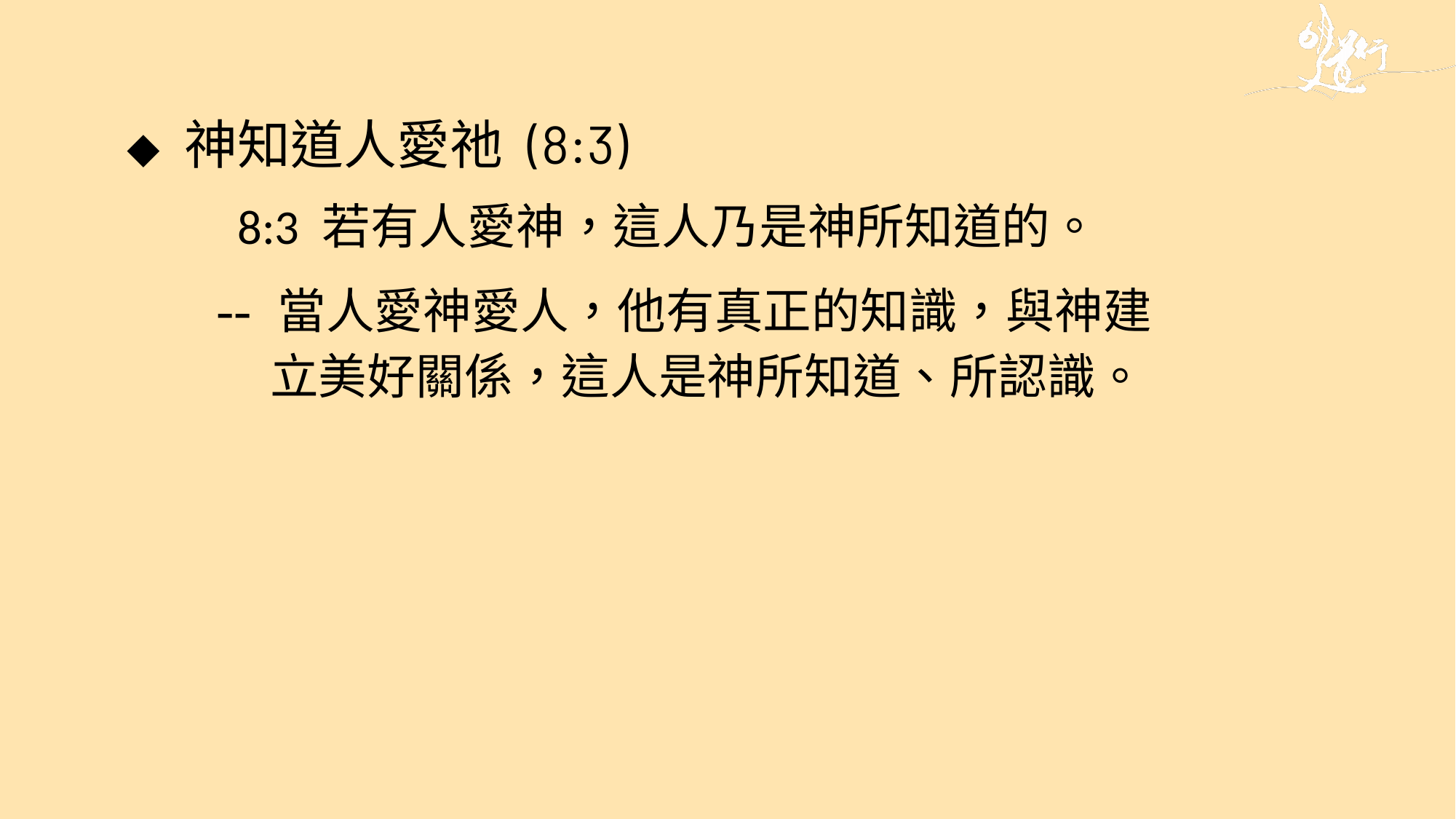

◆ 神知道人愛祂 (8:3)
	8:3 若有人愛神，這人乃是神所知道的。
-- 當人愛神愛人，他有真正的知識，與神建立美好關係，這人是神所知道、所認識。